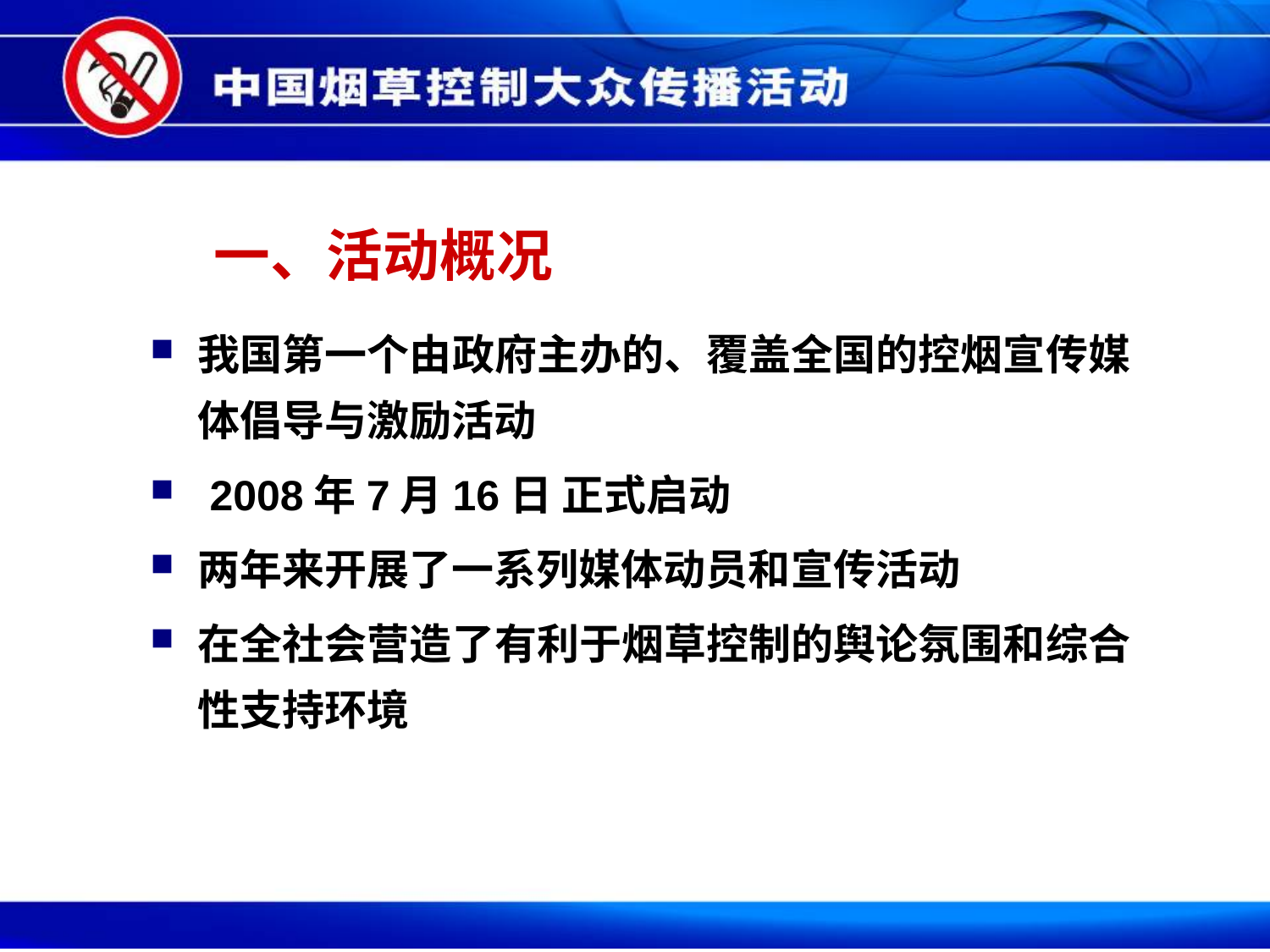

# 一、活动概况
我国第一个由政府主办的、覆盖全国的控烟宣传媒体倡导与激励活动
 2008年7月16日 正式启动
两年来开展了一系列媒体动员和宣传活动
在全社会营造了有利于烟草控制的舆论氛围和综合性支持环境